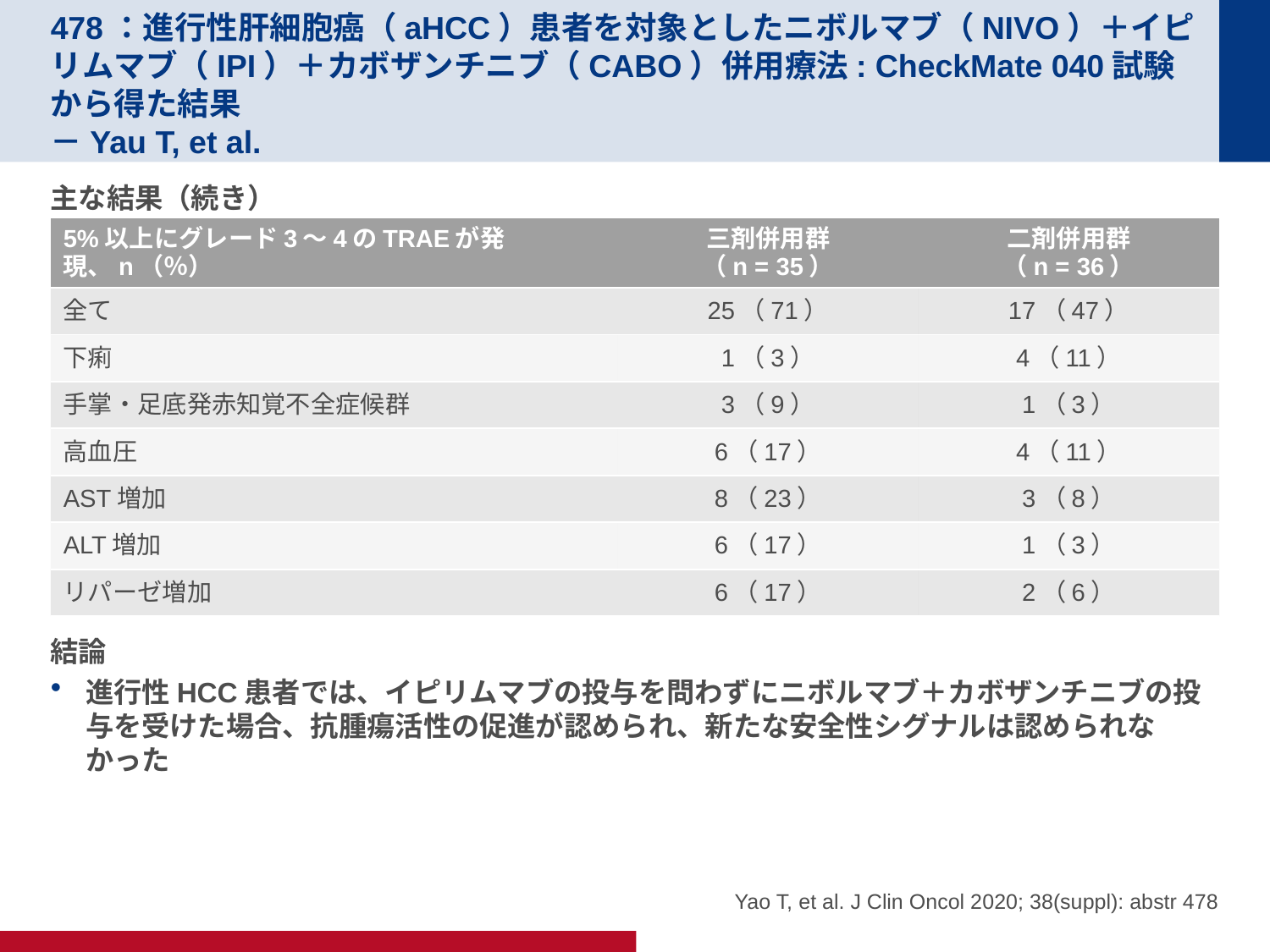

# 478：進行性肝細胞癌（aHCC）患者を対象としたニボルマブ（NIVO）＋イピリムマブ（IPI）＋カボザンチニブ（CABO）併用療法: CheckMate 040試験から得た結果 －Yau T, et al.
主な結果（続き）
結論
進行性HCC患者では、イピリムマブの投与を問わずにニボルマブ＋カボザンチニブの投与を受けた場合、抗腫瘍活性の促進が認められ、新たな安全性シグナルは認められなかった

| 5%以上にグレード3～4のTRAEが発現、n（％） | 三剤併用群 （n = 35） | 二剤併用群 （n = 36） |
| --- | --- | --- |
| 全て | 25（71） | 17（47） |
| 下痢 | 1（3） | 4（11） |
| 手掌・足底発赤知覚不全症候群 | 3（9） | 1（3） |
| 高血圧 | 6（17） | 4（11） |
| AST増加 | 8（23） | 3（8） |
| ALT増加 | 6（17） | 1（3） |
| リパーゼ増加 | 6（17） | 2（6） |
Yao T, et al. J Clin Oncol 2020; 38(suppl): abstr 478